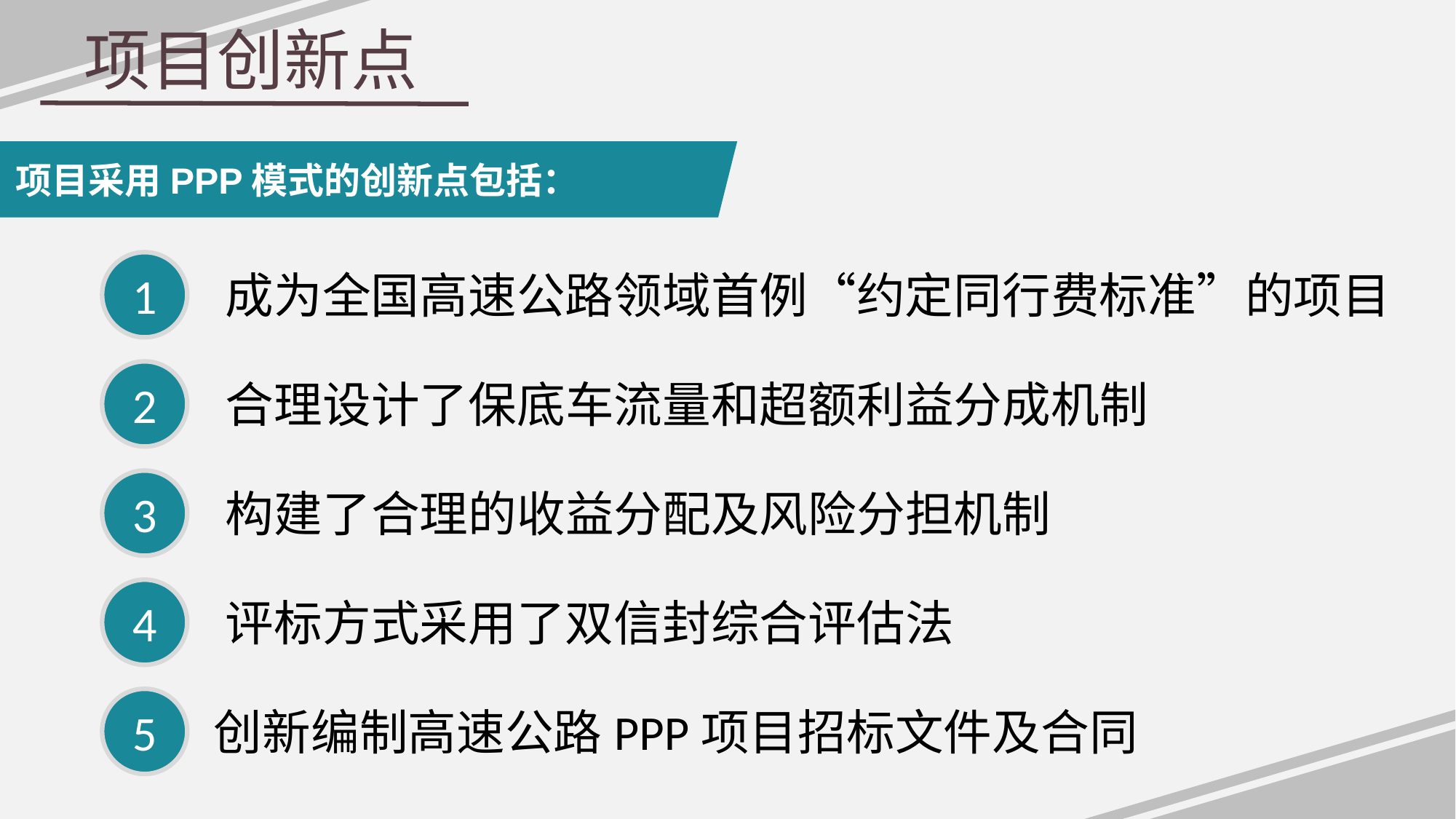

项目创新点
项目采用PPP模式的创新点包括：
1
成为全国高速公路领域首例“约定同行费标准”的项目
2
合理设计了保底车流量和超额利益分成机制
3
构建了合理的收益分配及风险分担机制
4
评标方式采用了双信封综合评估法
5
创新编制高速公路PPP项目招标文件及合同